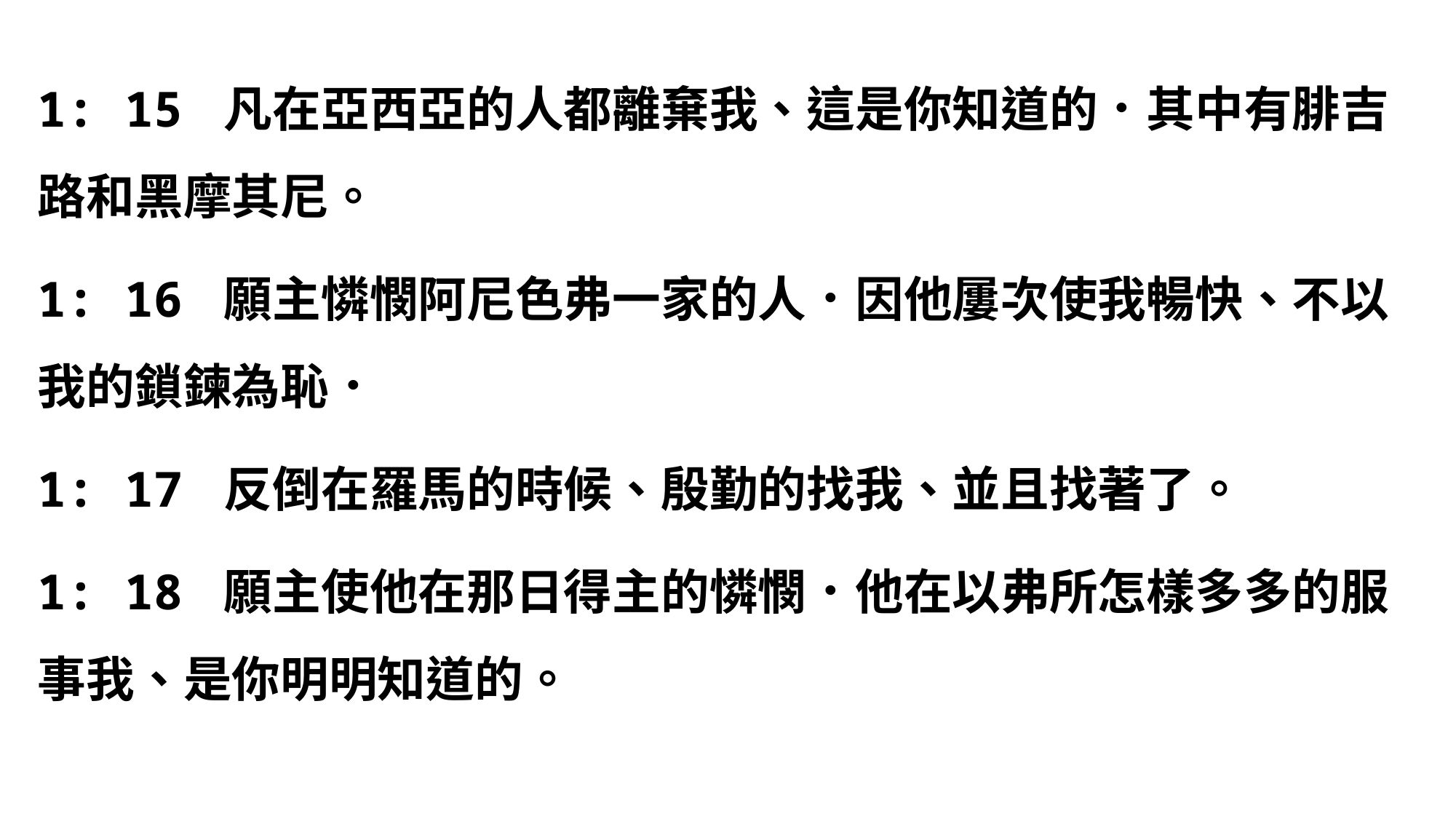

1: 15 凡在亞西亞的人都離棄我、這是你知道的．其中有腓吉路和黑摩其尼。
1: 16 願主憐憫阿尼色弗一家的人．因他屢次使我暢快、不以我的鎖鍊為恥．
1: 17 反倒在羅馬的時候、殷勤的找我、並且找著了。
1: 18 願主使他在那日得主的憐憫．他在以弗所怎樣多多的服事我、是你明明知道的。

#